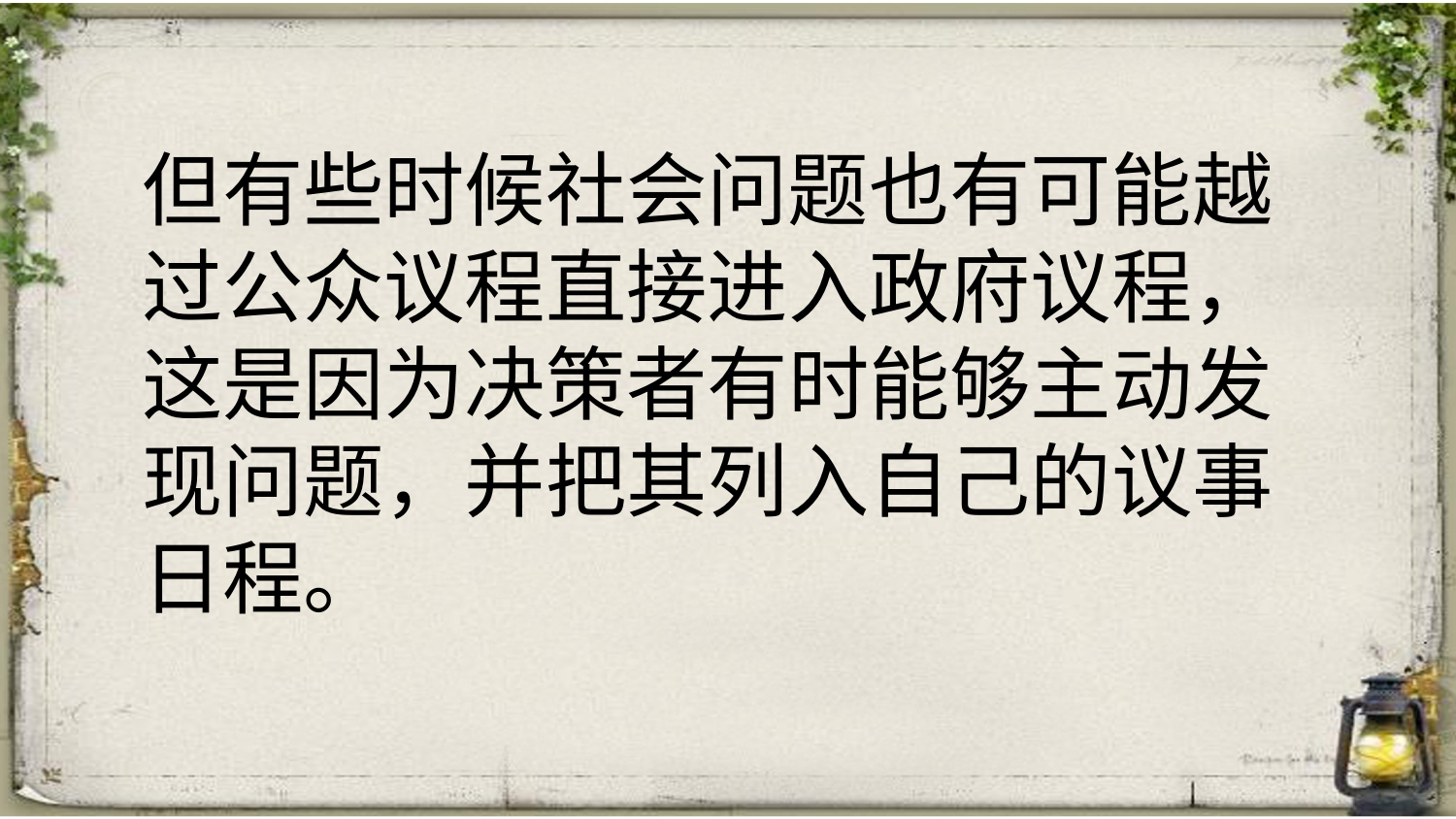

但有些时候社会问题也有可能越过公众议程直接进入政府议程，这是因为决策者有时能够主动发现问题，并把其列入自己的议事日程。